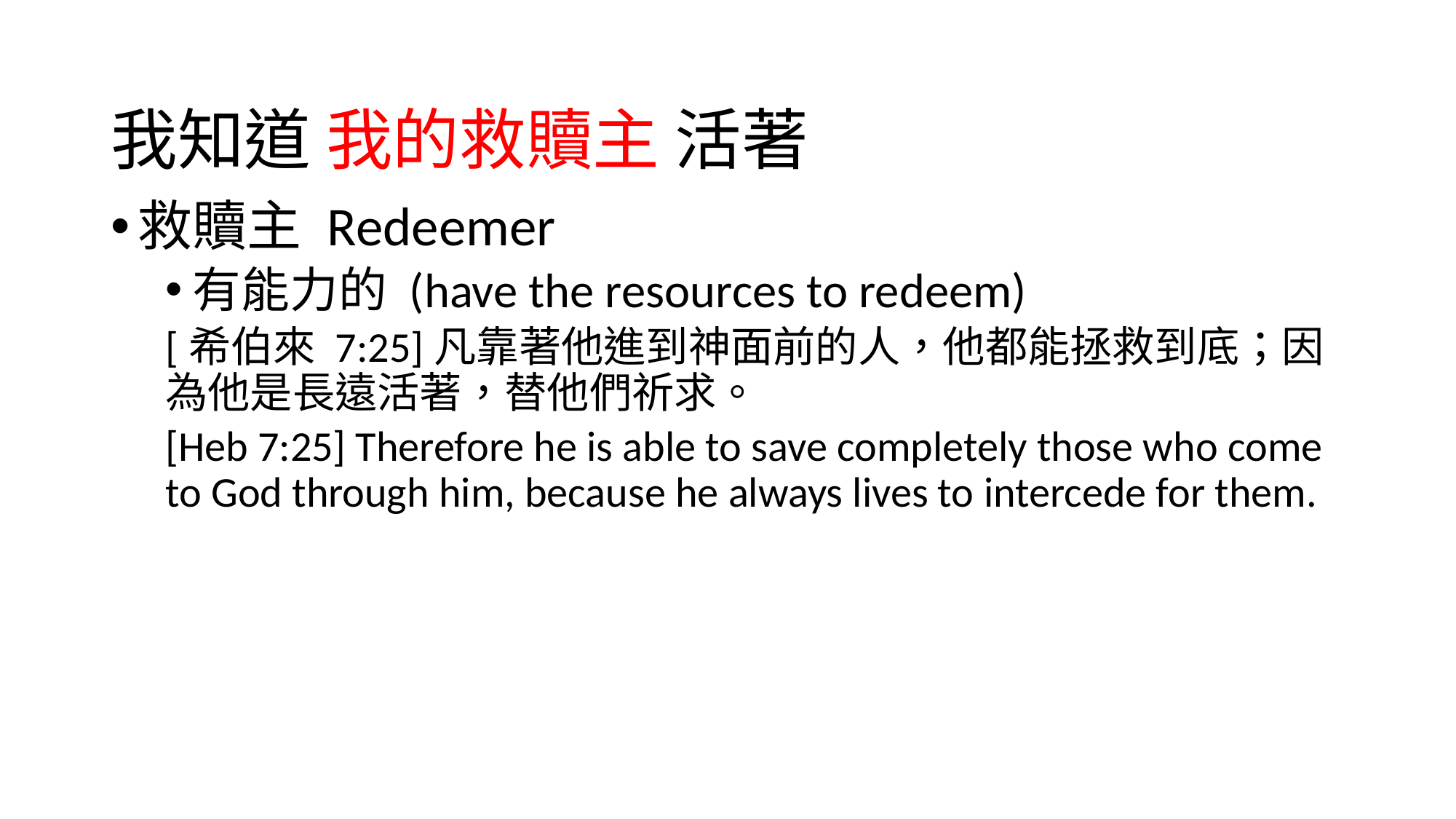

# 我知道 我的救贖主 活著
救贖主 Redeemer
有能力的 (have the resources to redeem)
[希伯來 7:25]凡靠著他進到神面前的人，他都能拯救到底；因為他是長遠活著，替他們祈求。
[Heb 7:25] Therefore he is able to save completely those who come to God through him, because he always lives to intercede for them.